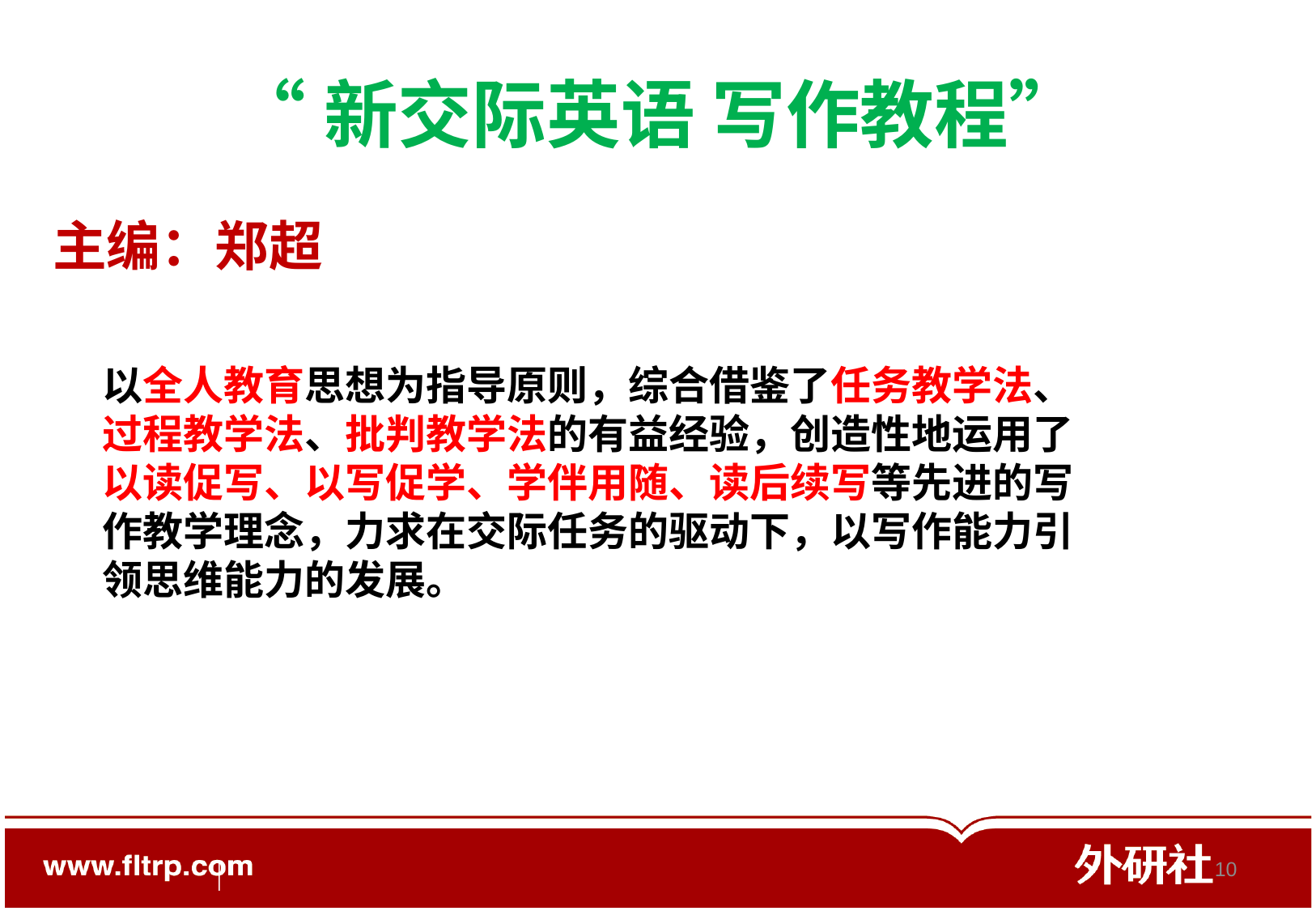

# “新交际英语 写作教程”
主编：郑超
以全人教育思想为指导原则，综合借鉴了任务教学法、过程教学法、批判教学法的有益经验，创造性地运用了以读促写、以写促学、学伴用随、读后续写等先进的写作教学理念，力求在交际任务的驱动下，以写作能力引领思维能力的发展。

10